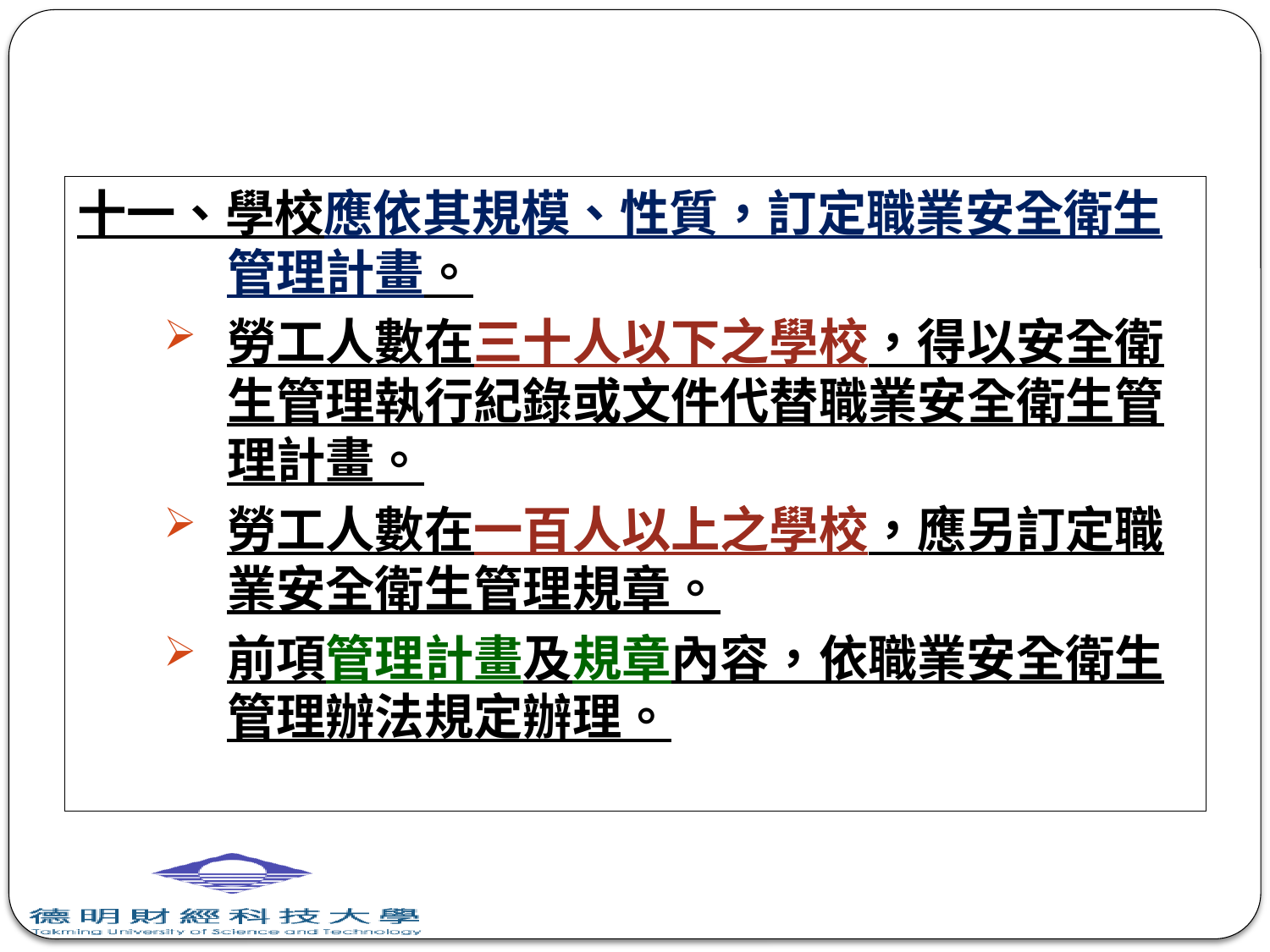

十一、學校應依其規模、性質，訂定職業安全衛生管理計畫。
勞工人數在三十人以下之學校，得以安全衛生管理執行紀錄或文件代替職業安全衛生管理計畫。
勞工人數在一百人以上之學校，應另訂定職業安全衛生管理規章。
前項管理計畫及規章內容，依職業安全衛生管理辦法規定辦理。